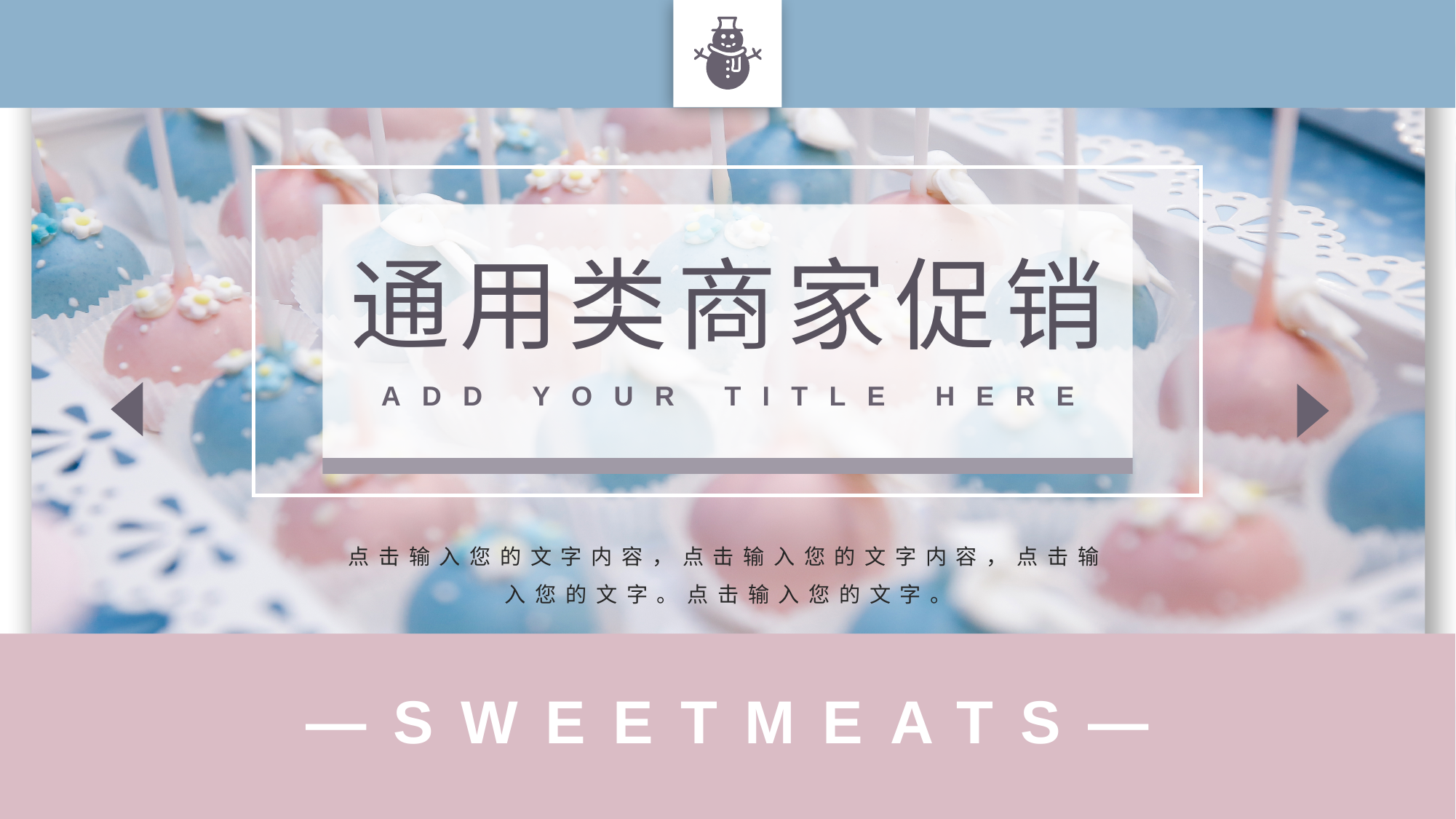

通用类商家促销
ADD YOUR TITLE HERE

点击输入您的文字内容，点击输入您的文字内容，点击输入您的文字。点击输入您的文字。
—SWEETMEATS—